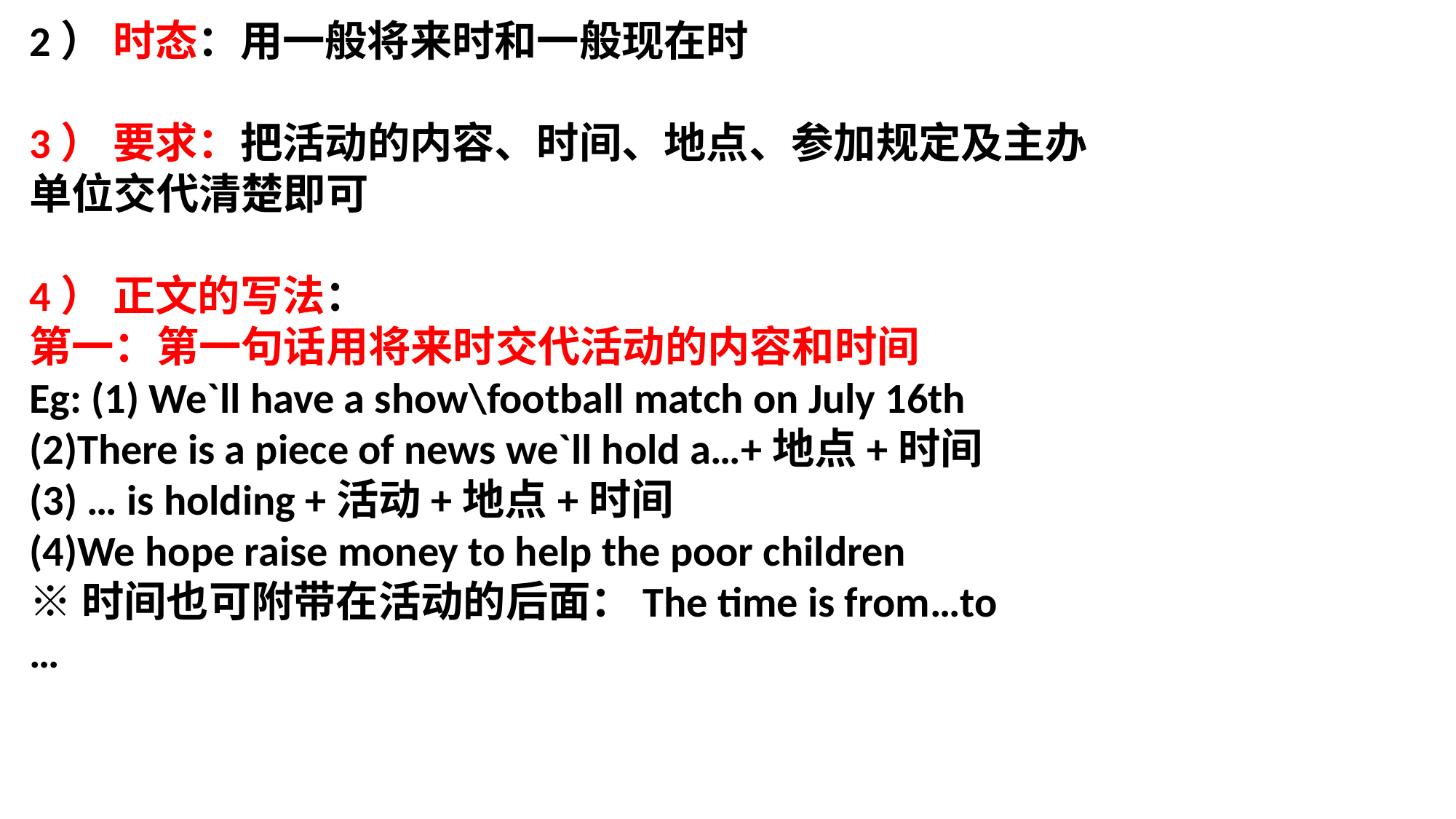

2） 时态：用一般将来时和一般现在时

3） 要求：把活动的内容、时间、地点、参加规定及主办单位交代清楚即可

4） 正文的写法：
第一：第一句话用将来时交代活动的内容和时间
Eg: (1) We`ll have a show\football match on July 16th
(2)There is a piece of news we`ll hold a…+地点+时间
(3) … is holding +活动+地点+时间
(4)We hope raise money to help the poor children
※时间也可附带在活动的后面：The time is from…to …